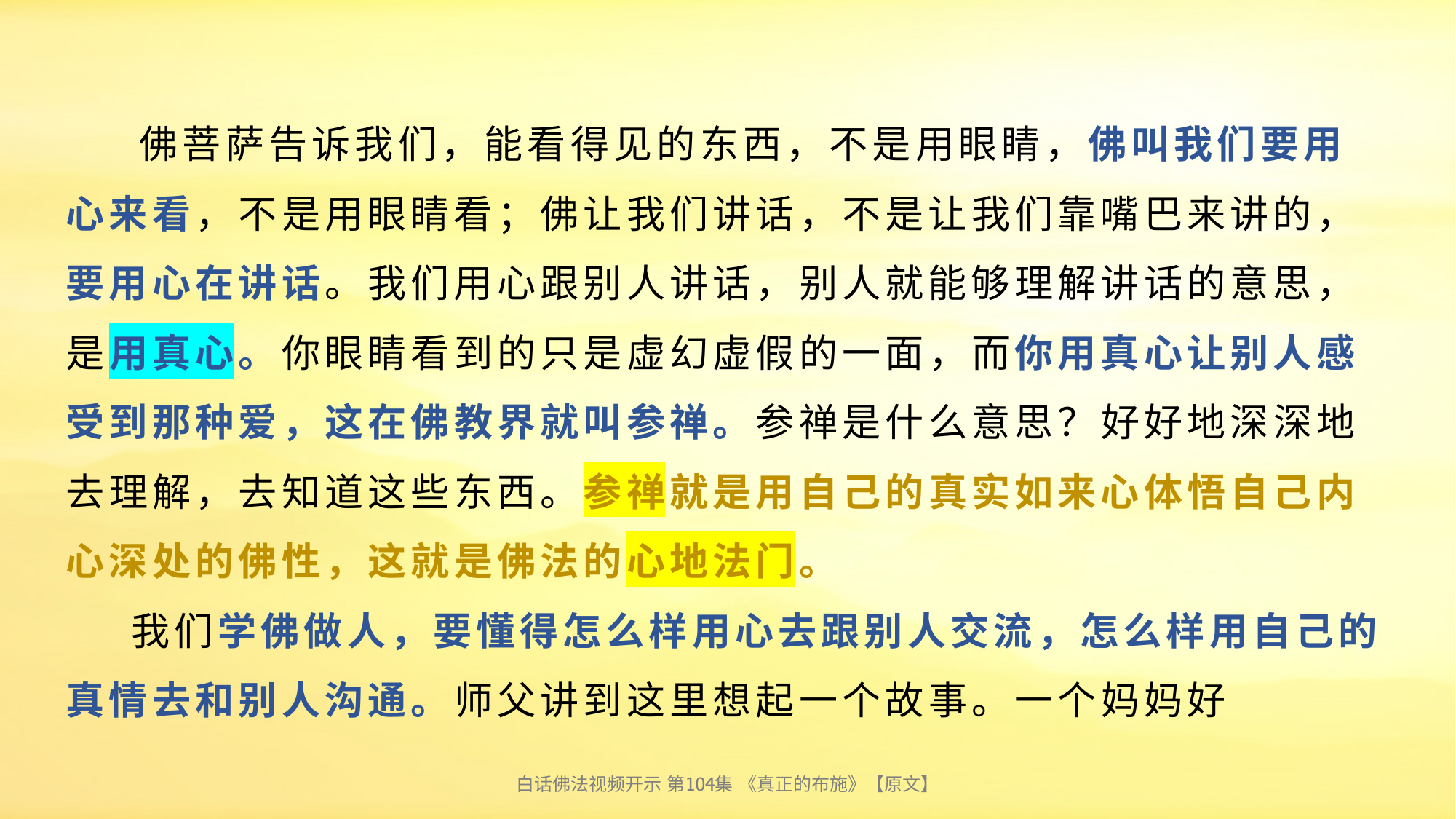

# 佛菩萨告诉我们，能看得见的东西，不是用眼睛，佛叫我们要用心来看，不是用眼睛看；佛让我们讲话，不是让我们靠嘴巴来讲的，要用心在讲话。我们用心跟别人讲话，别人就能够理解讲话的意思，是用真心。你眼睛看到的只是虚幻虚假的一面，而你用真心让别人感受到那种爱，这在佛教界就叫参禅。参禅是什么意思？好好地深深地去理解，去知道这些东西。参禅就是用自己的真实如来心体悟自己内心深处的佛性，这就是佛法的心地法门。 我们学佛做人，要懂得怎么样用心去跟别人交流，怎么样用自己的真情去和别人沟通。师父讲到这里想起一个故事。一个妈妈好
白话佛法视频开示 第104集 《真正的布施》【原文】